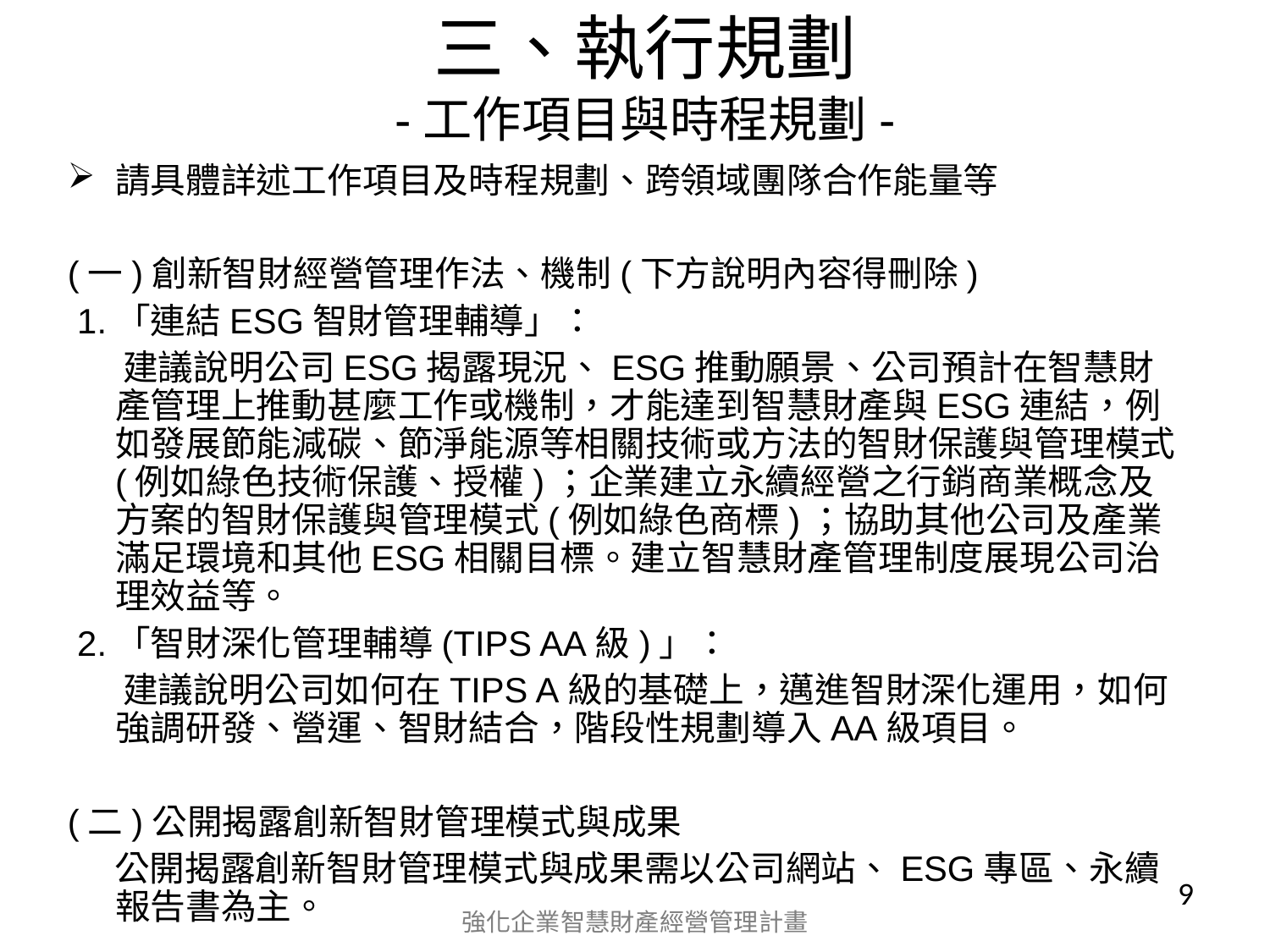

# 三、執行規劃 -工作項目與時程規劃-
請具體詳述工作項目及時程規劃、跨領域團隊合作能量等

(一)創新智財經營管理作法、機制(下方說明內容得刪除)
 1.「連結ESG智財管理輔導」：
      建議說明公司ESG揭露現況、ESG推動願景、公司預計在智慧財產管理上推動甚麼工作或機制，才能達到智慧財產與ESG連結，例如發展節能減碳、節淨能源等相關技術或方法的智財保護與管理模式(例如綠色技術保護、授權)；企業建立永續經營之行銷商業概念及方案的智財保護與管理模式(例如綠色商標)；協助其他公司及產業滿足環境和其他ESG相關目標。建立智慧財產管理制度展現公司治理效益等。
 2.「智財深化管理輔導(TIPS AA級)」：
      建議說明公司如何在TIPS A級的基礎上，邁進智財深化運用，如何強調研發、營運、智財結合，階段性規劃導入AA級項目。

(二)公開揭露創新智財管理模式與成果
公開揭露創新智財管理模式與成果需以公司網站、ESG專區、永續報告書為主。

9
強化企業智慧財產經營管理計畫